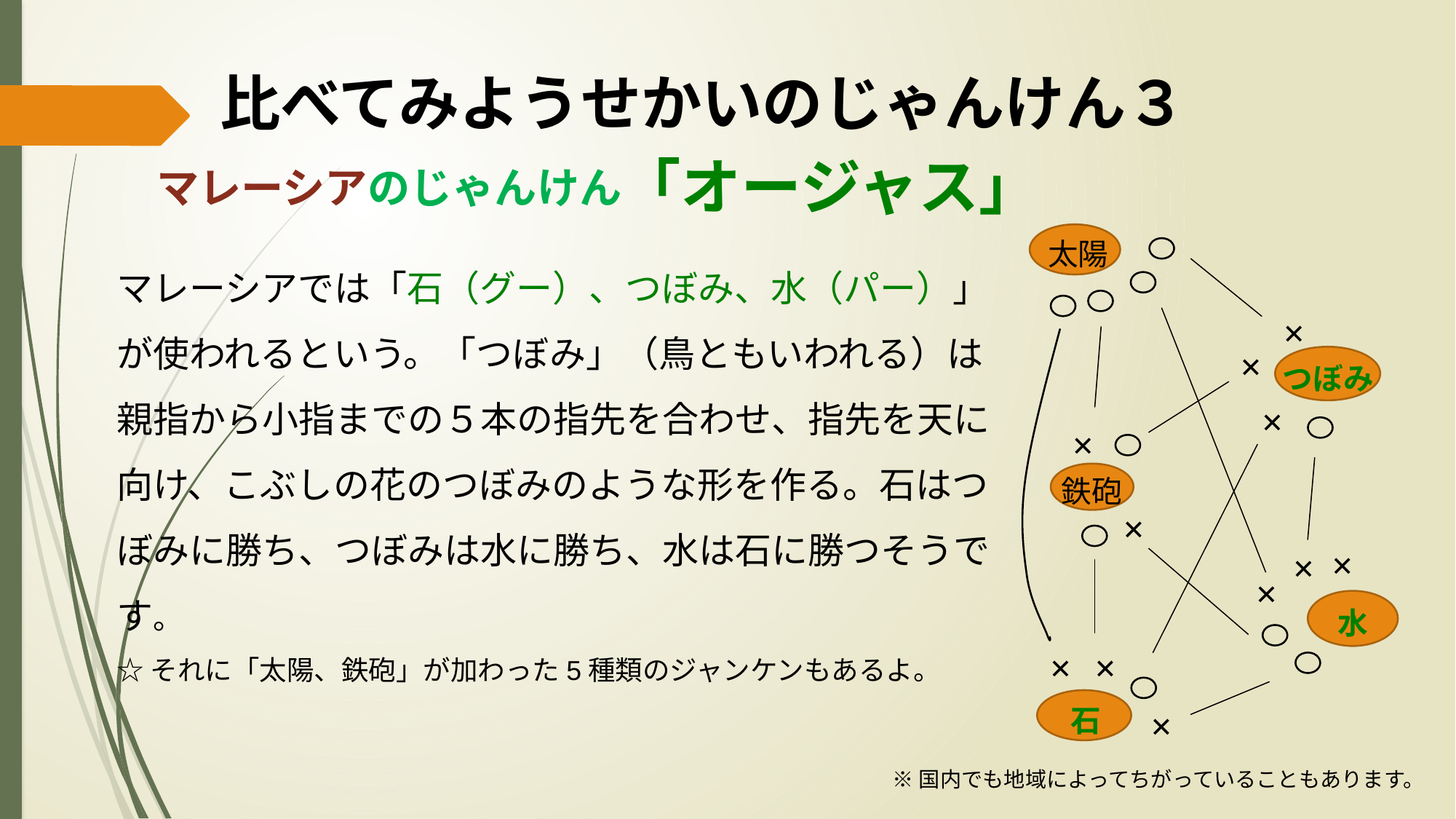

比べてみようせかいのじゃんけん３
「オージャス」
マレーシアのじゃんけん

太陽
マレーシアでは「石（グー）、つぼみ、水（パー）」が使われるという。「つぼみ」（鳥ともいわれる）は親指から小指までの５本の指先を合わせ、指先を天に向け、こぶしの花のつぼみのような形を作る。石はつぼみに勝ち、つぼみは水に勝ち、水は石に勝つそうです。
☆それに「太陽、鉄砲」が加わった5種類のジャンケンもあるよ。

✕

✕

つぼみ
✕

✕

鉄砲
✕

✕
✕
✕

水

✕
✕

石
✕
※国内でも地域によってちがっていることもあります。